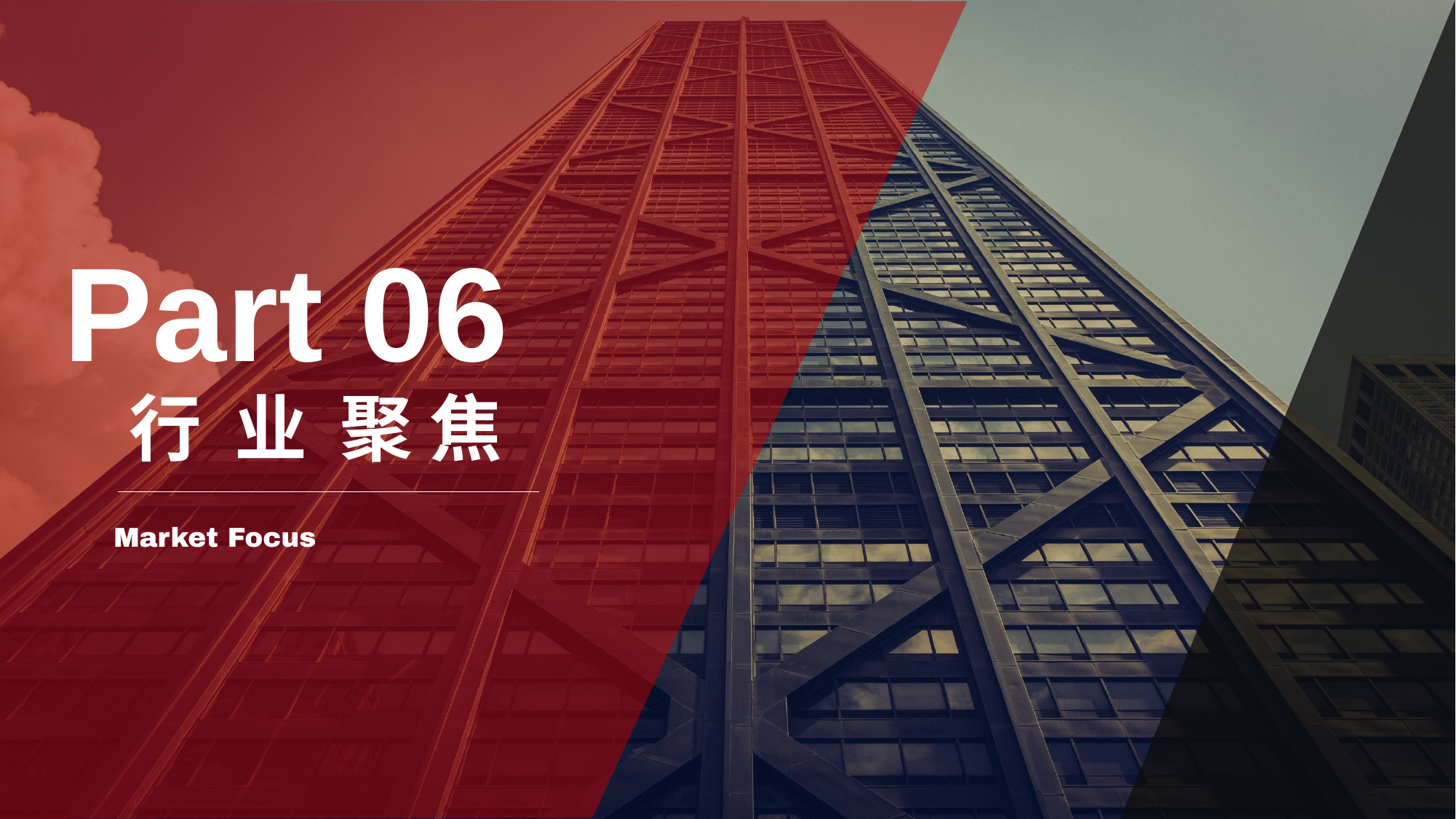

Part 06

行  业  聚 焦
Market Focus